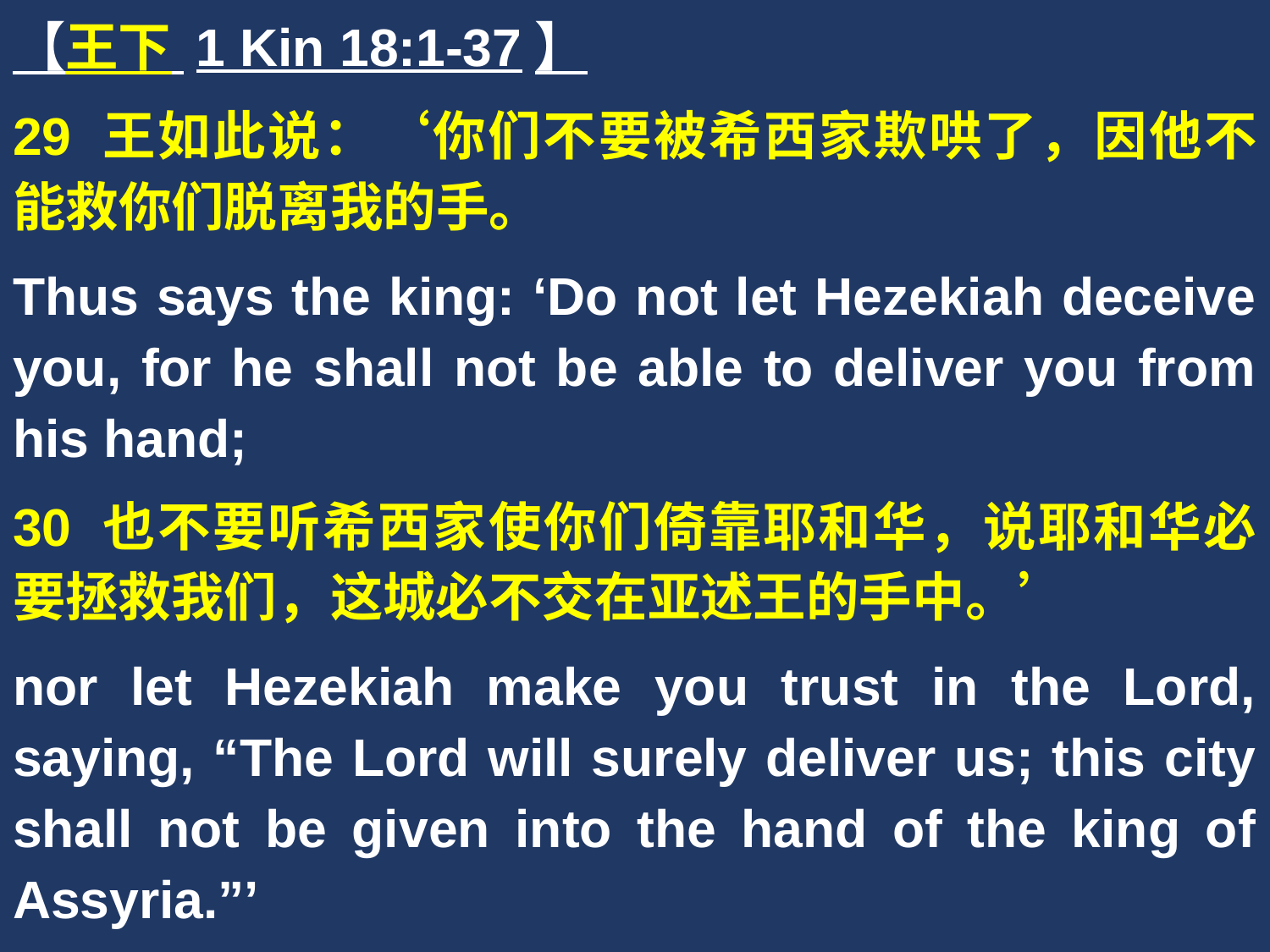

【王下 1 Kin 18:1-37】
29 王如此说：‘你们不要被希西家欺哄了，因他不能救你们脱离我的手。
Thus says the king: ‘Do not let Hezekiah deceive you, for he shall not be able to deliver you from his hand;
30 也不要听希西家使你们倚靠耶和华，说耶和华必要拯救我们，这城必不交在亚述王的手中。’
nor let Hezekiah make you trust in the Lord, saying, “The Lord will surely deliver us; this city shall not be given into the hand of the king of Assyria.”’